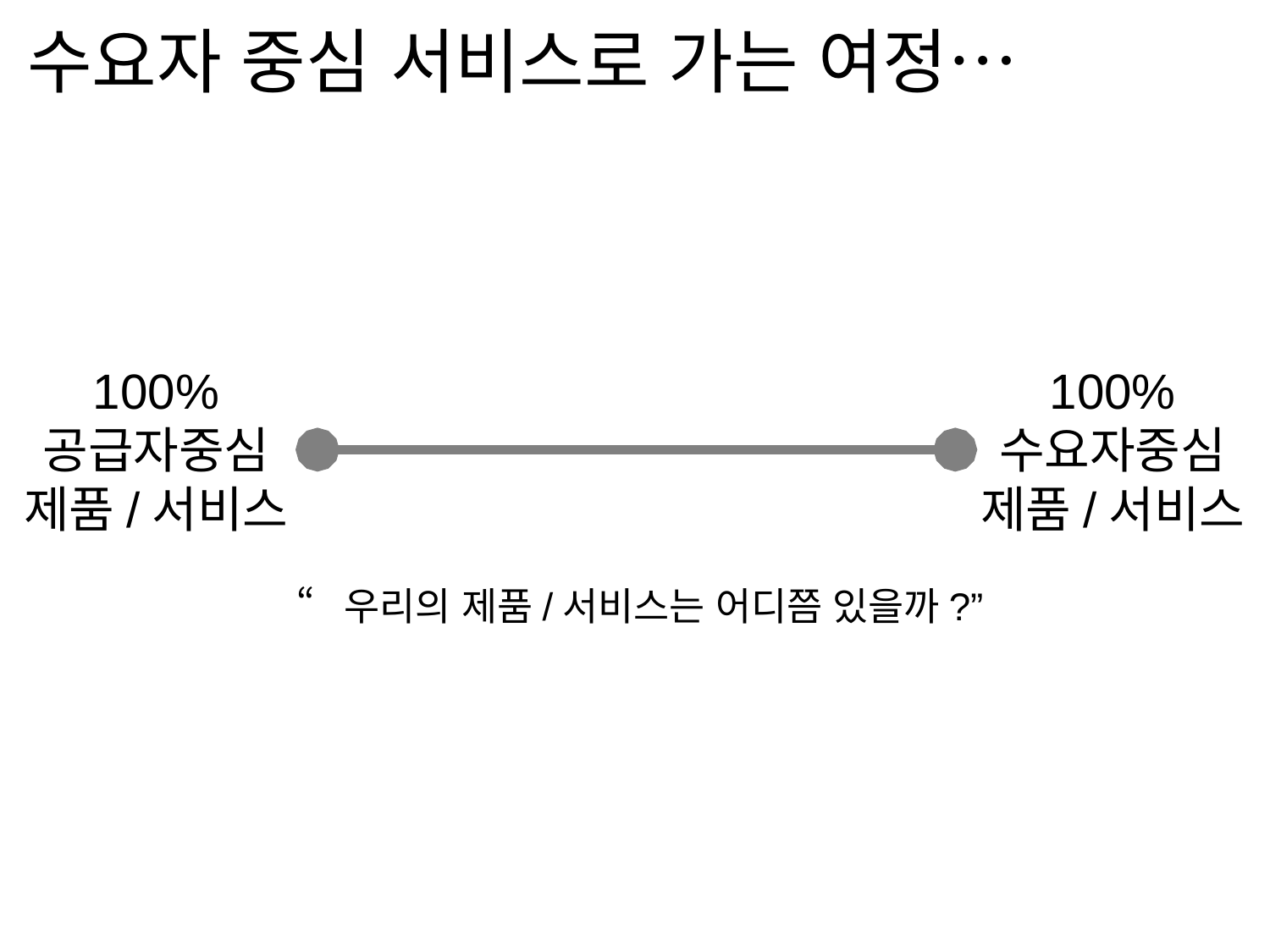

수요자 중심 서비스로 가는 여정…
100%
공급자중심
제품/서비스
100%
수요자중심
제품/서비스
“우리의 제품/서비스는 어디쯤 있을까?”